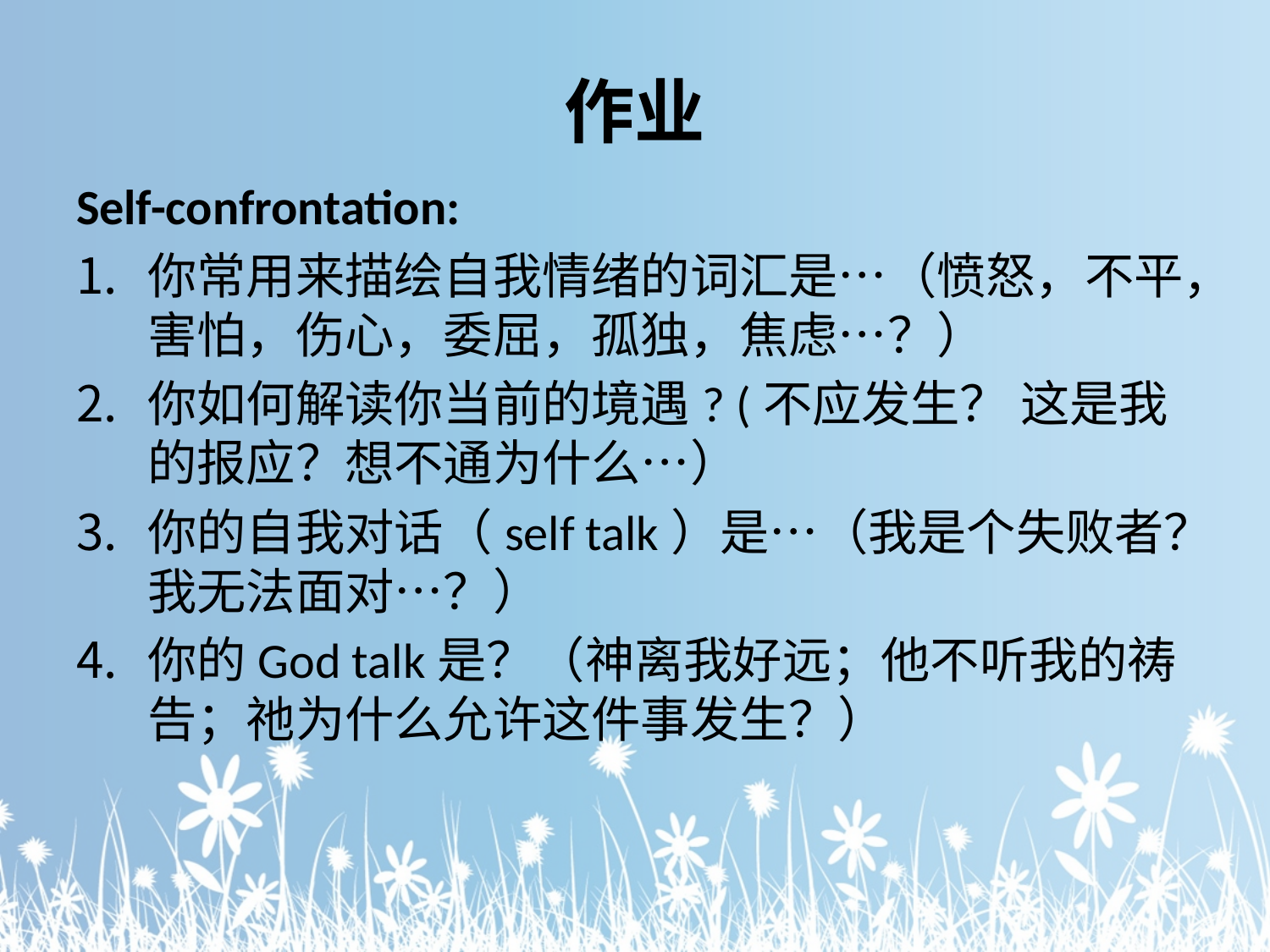

# 作业
Self-confrontation:
你常用来描绘自我情绪的词汇是…（愤怒，不平，害怕，伤心，委屈，孤独，焦虑…？）
你如何解读你当前的境遇? (不应发生？ 这是我的报应？想不通为什么…）
你的自我对话（self talk）是…（我是个失败者？我无法面对…？）
你的God talk是？（神离我好远；他不听我的祷告；祂为什么允许这件事发生？）